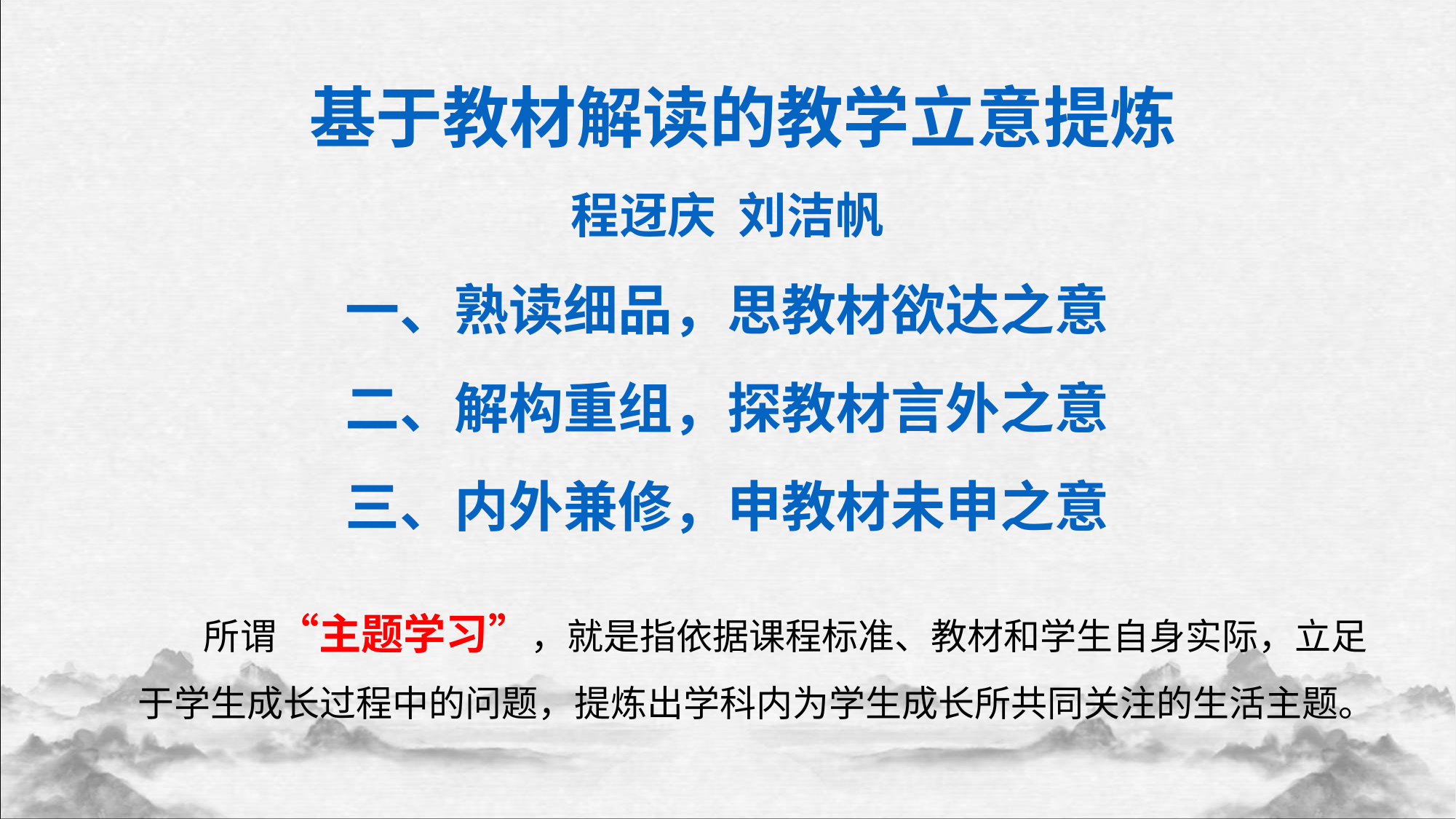

基于教材解读的教学立意提炼
程迓庆  刘洁帆
一、熟读细品，思教材欲达之意
二、解构重组，探教材言外之意
三、内外兼修，申教材未申之意
       所谓“主题学习”，就是指依据课程标准、教材和学生自身实际，立足于学生成长过程中的问题，提炼出学科内为学生成长所共同关注的生活主题。